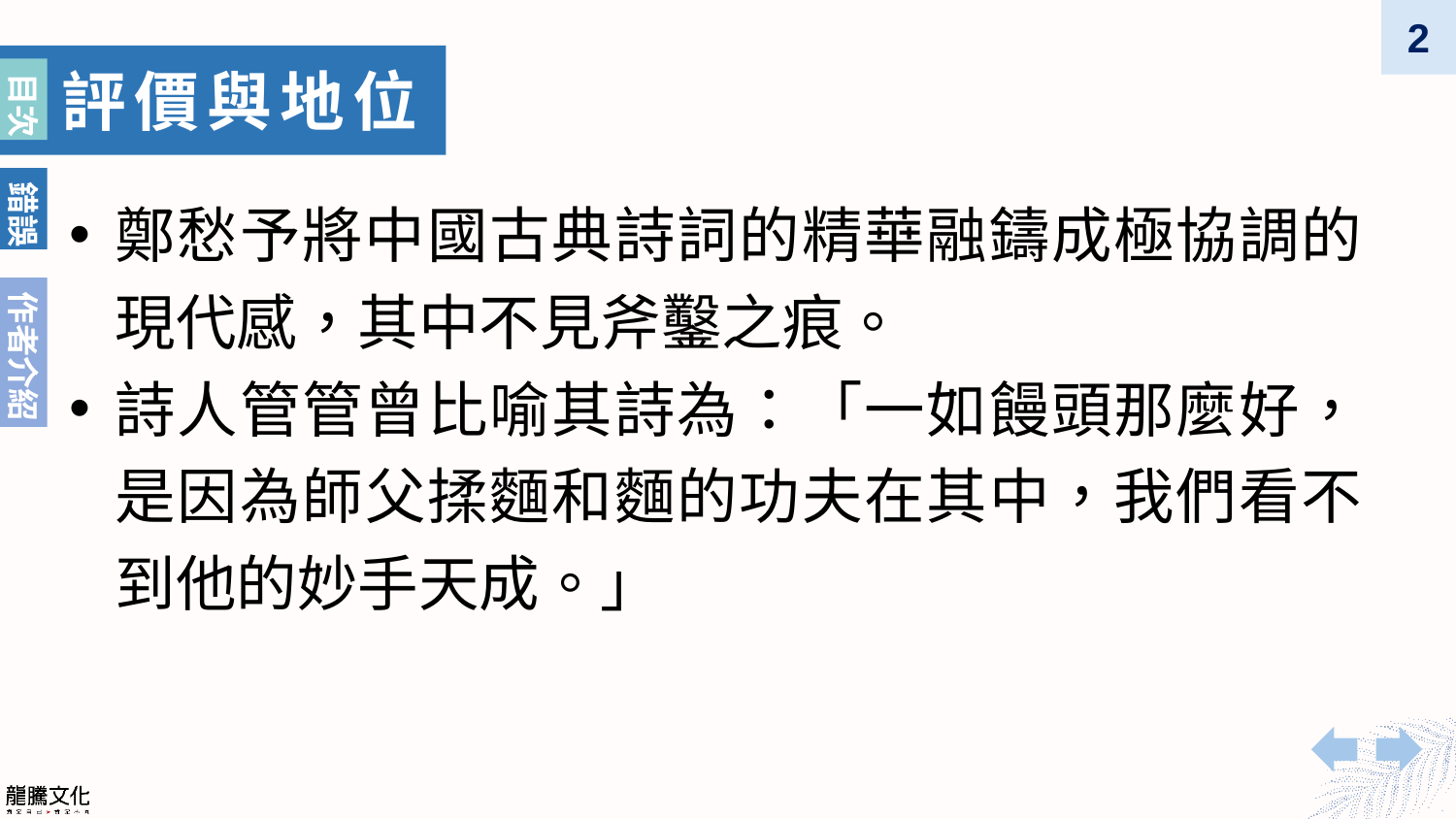

評價與地位
目次
鄭愁予將中國古典詩詞的精華融鑄成極協調的現代感，其中不見斧鑿之痕。
詩人管管曾比喻其詩為：「一如饅頭那麼好，是因為師父揉麵和麵的功夫在其中，我們看不到他的妙手天成。」